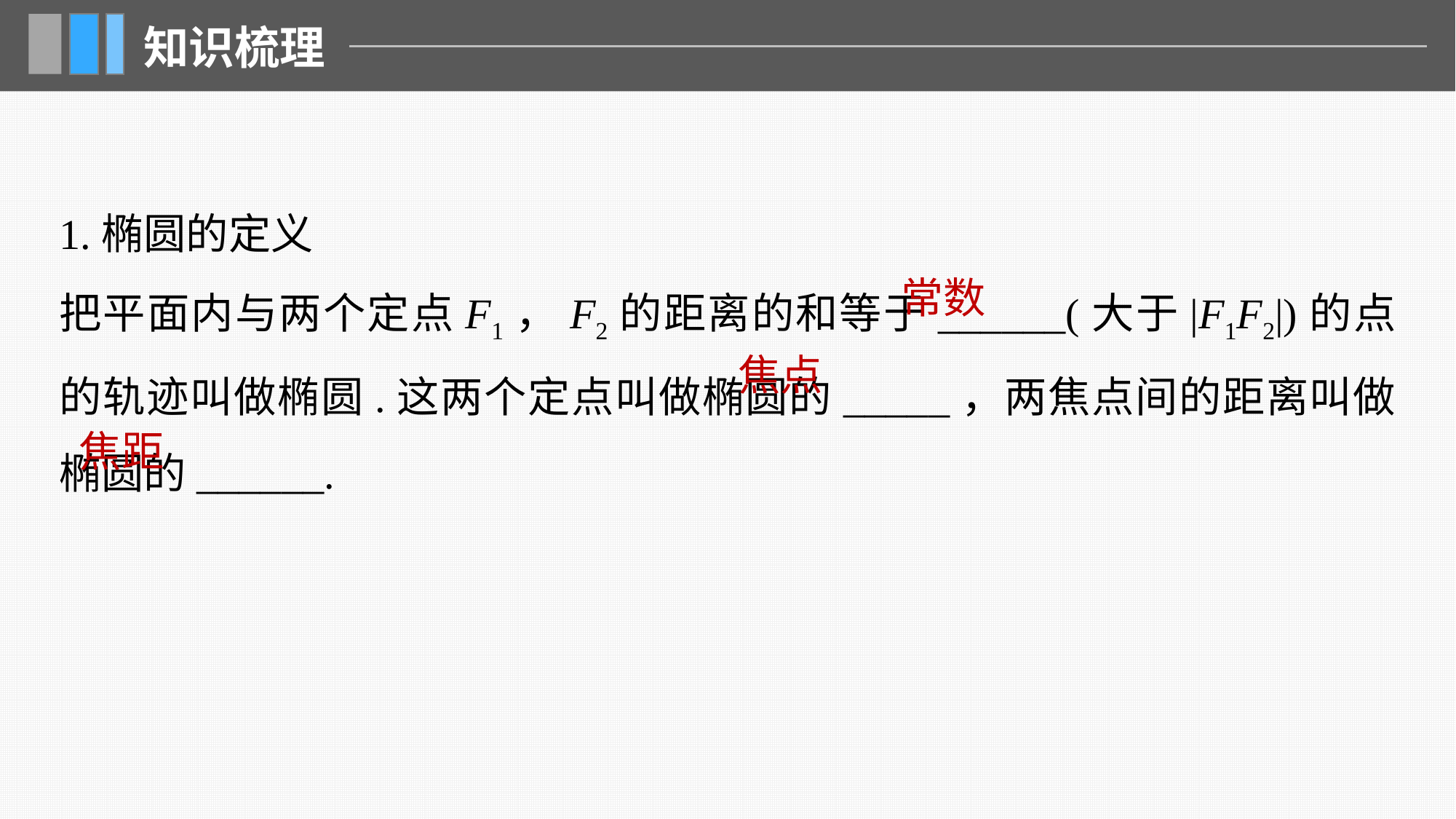

1.椭圆的定义
把平面内与两个定点F1，F2的距离的和等于______(大于|F1F2|)的点的轨迹叫做椭圆.这两个定点叫做椭圆的_____，两焦点间的距离叫做椭圆的______.
常数
焦点
焦距